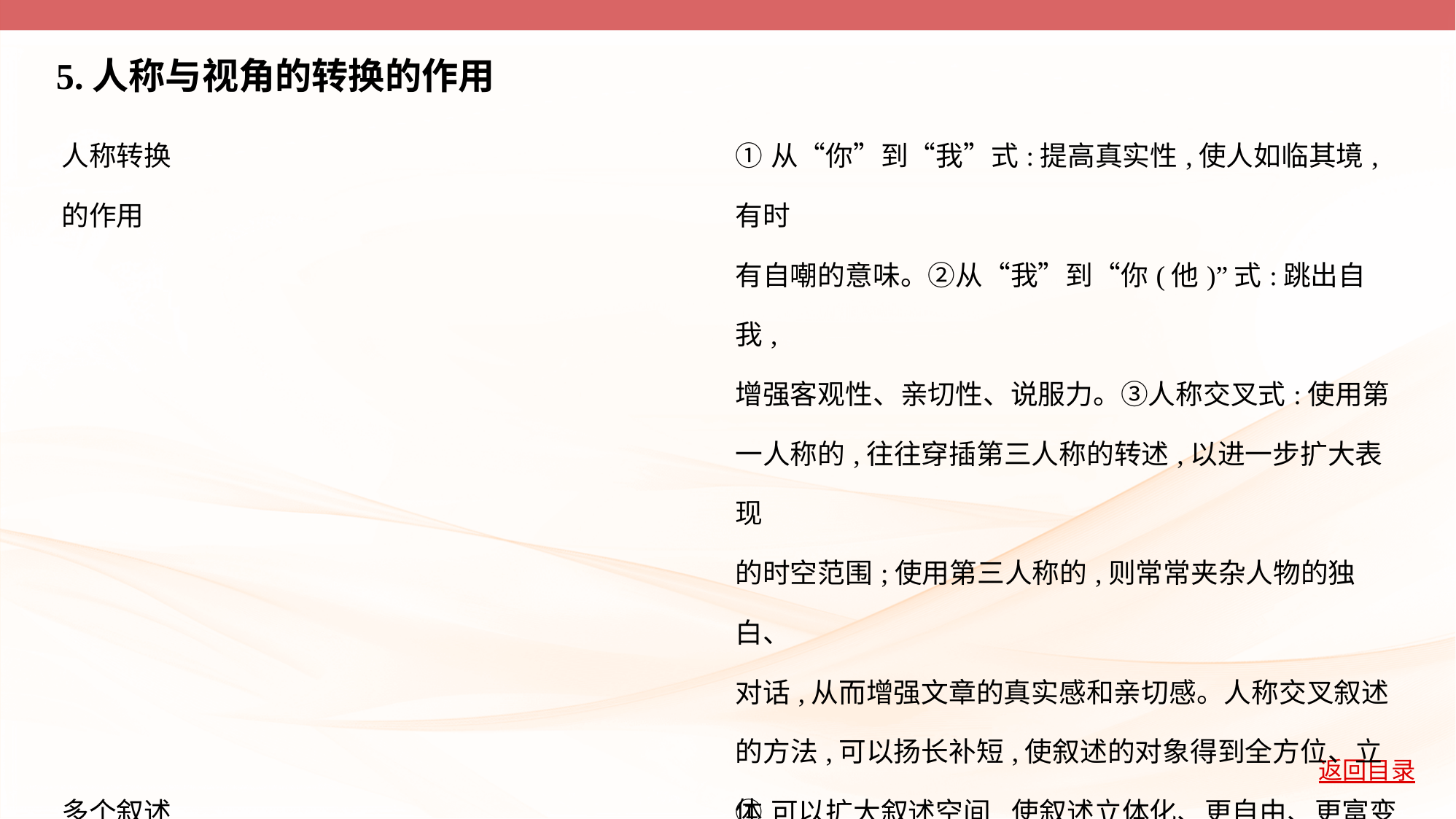

5.人称与视角的转换的作用
| 人称转换 的作用 | ①从“你”到“我”式:提高真实性,使人如临其境,有时 有自嘲的意味。②从“我”到“你(他)”式:跳出自我, 增强客观性、亲切性、说服力。③人称交叉式:使用第 一人称的,往往穿插第三人称的转述,以进一步扩大表现 的时空范围;使用第三人称的,则常常夹杂人物的独白、 对话,从而增强文章的真实感和亲切感。人称交叉叙述 的方法,可以扬长补短,使叙述的对象得到全方位、立体 化的表现。 |
| --- | --- |
| 多个叙述 视角交织 转换的 作用 | ①可以扩大叙述空间,使叙述立体化、更自由、更富变 化,能多层次、多角度地表现人物和主题。②凸显人物 形象,使人物形象更丰满立体;增强了故事的表现力,使主 题意蕴更丰厚深刻。 |